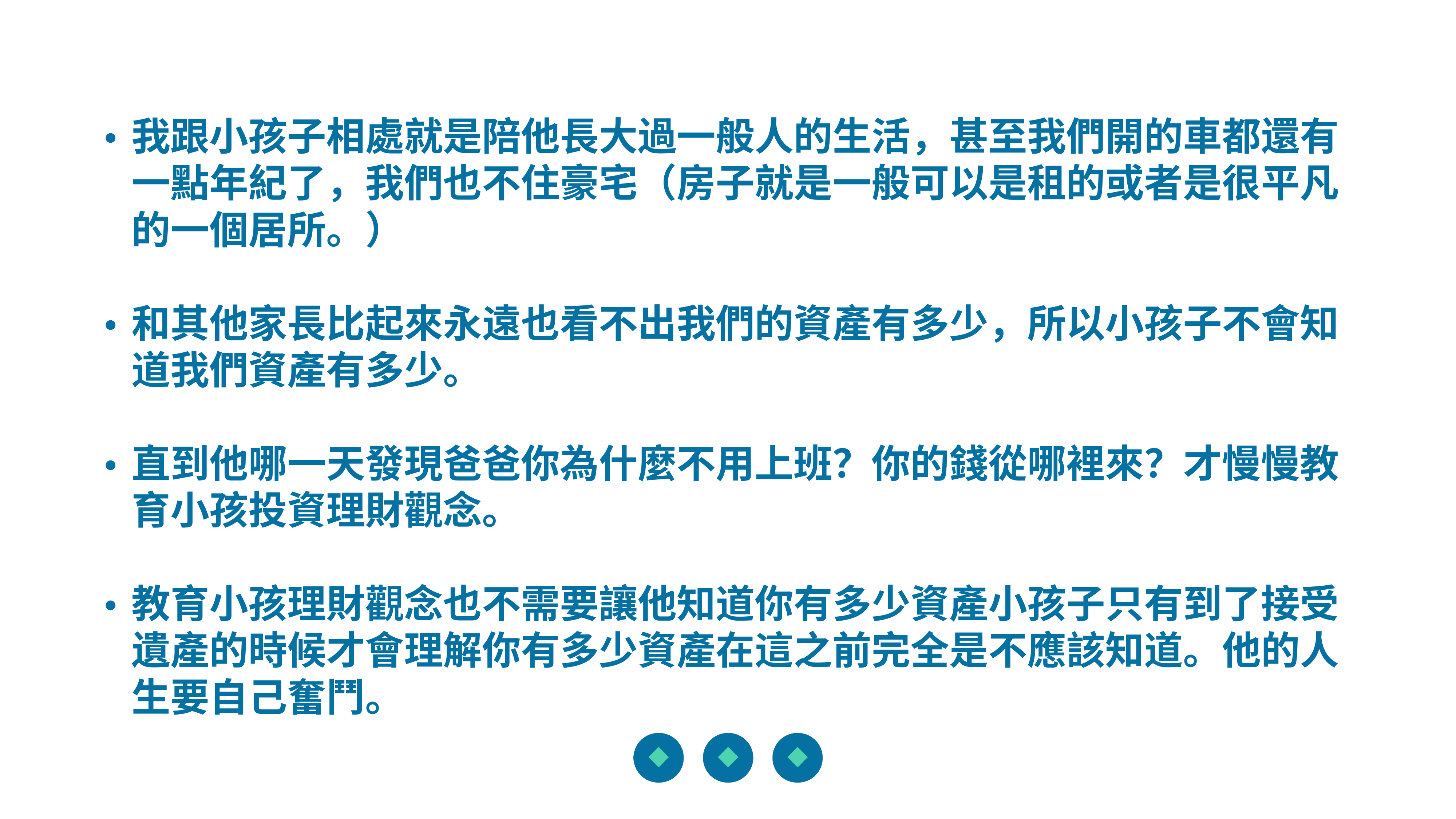

我跟小孩子相處就是陪他長大過一般人的生活，甚至我們開的車都還有一點年紀了，我們也不住豪宅（房子就是一般可以是租的或者是很平凡的一個居所。）

和其他家長比起來永遠也看不出我們的資產有多少，所以小孩子不會知道我們資產有多少。

直到他哪一天發現爸爸你為什麼不用上班？你的錢從哪裡來？才慢慢教育小孩投資理財觀念。

教育小孩理財觀念也不需要讓他知道你有多少資產小孩子只有到了接受遺產的時候才會理解你有多少資產在這之前完全是不應該知道。他的人生要自己奮鬥。